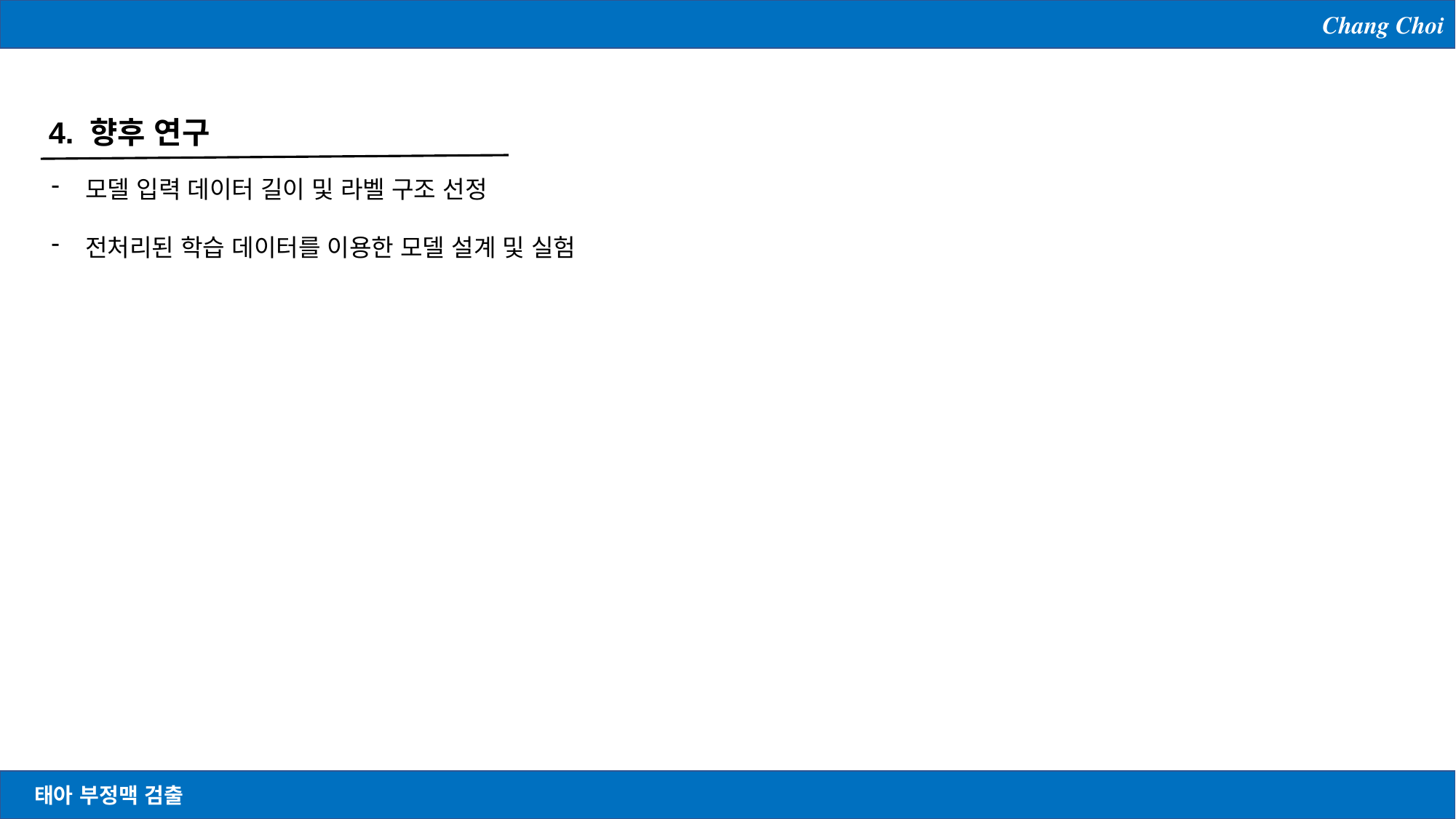

Chang Choi
4. 향후 연구
모델 입력 데이터 길이 및 라벨 구조 선정

전처리된 학습 데이터를 이용한 모델 설계 및 실험

태아 부정맥 검출